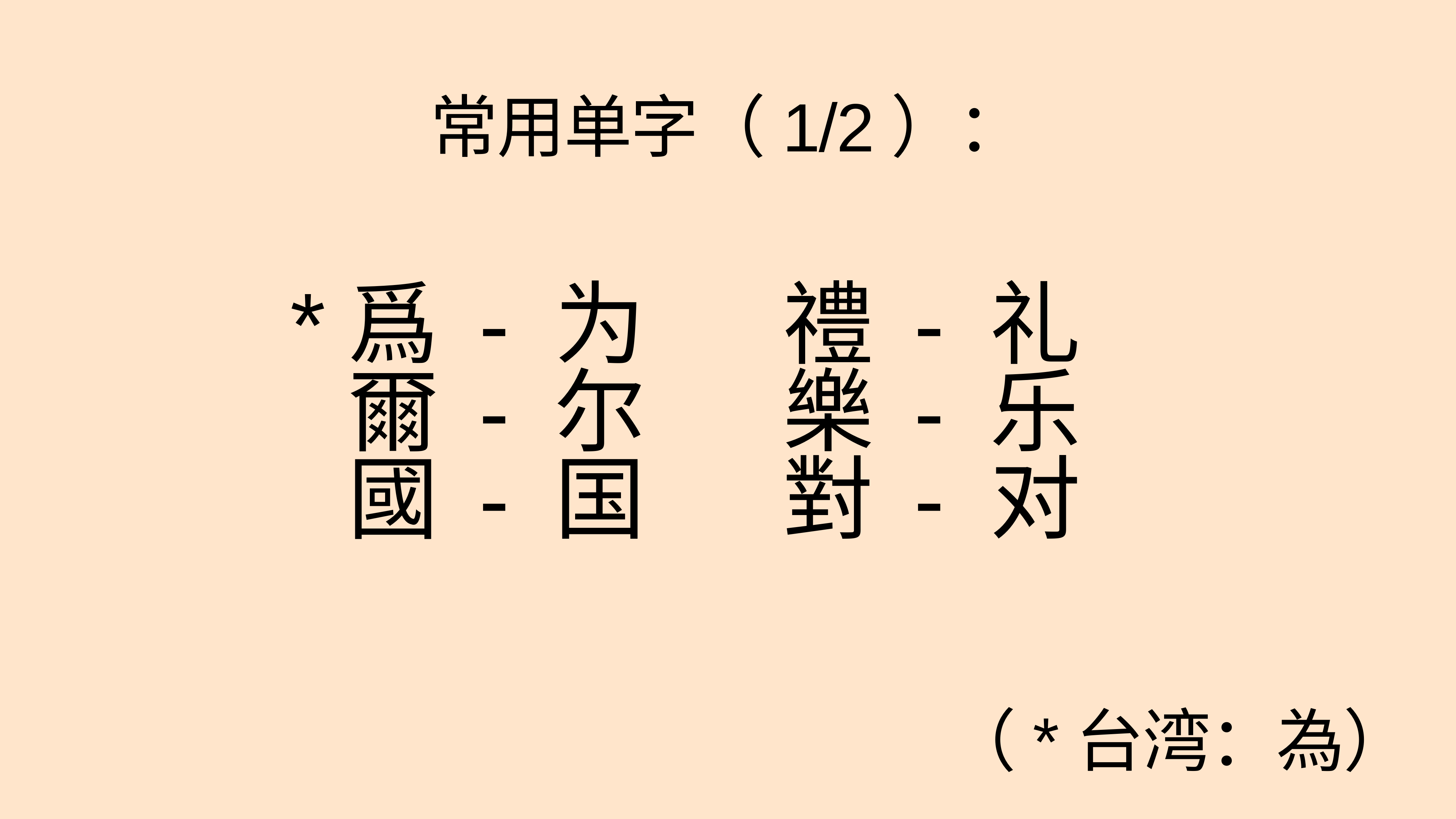

常用单字（1/2）：
禮 - 礼
樂 - 乐
對 - 对
*爲 - 为
爾 - 尔
國 - 国
（*台湾：為）